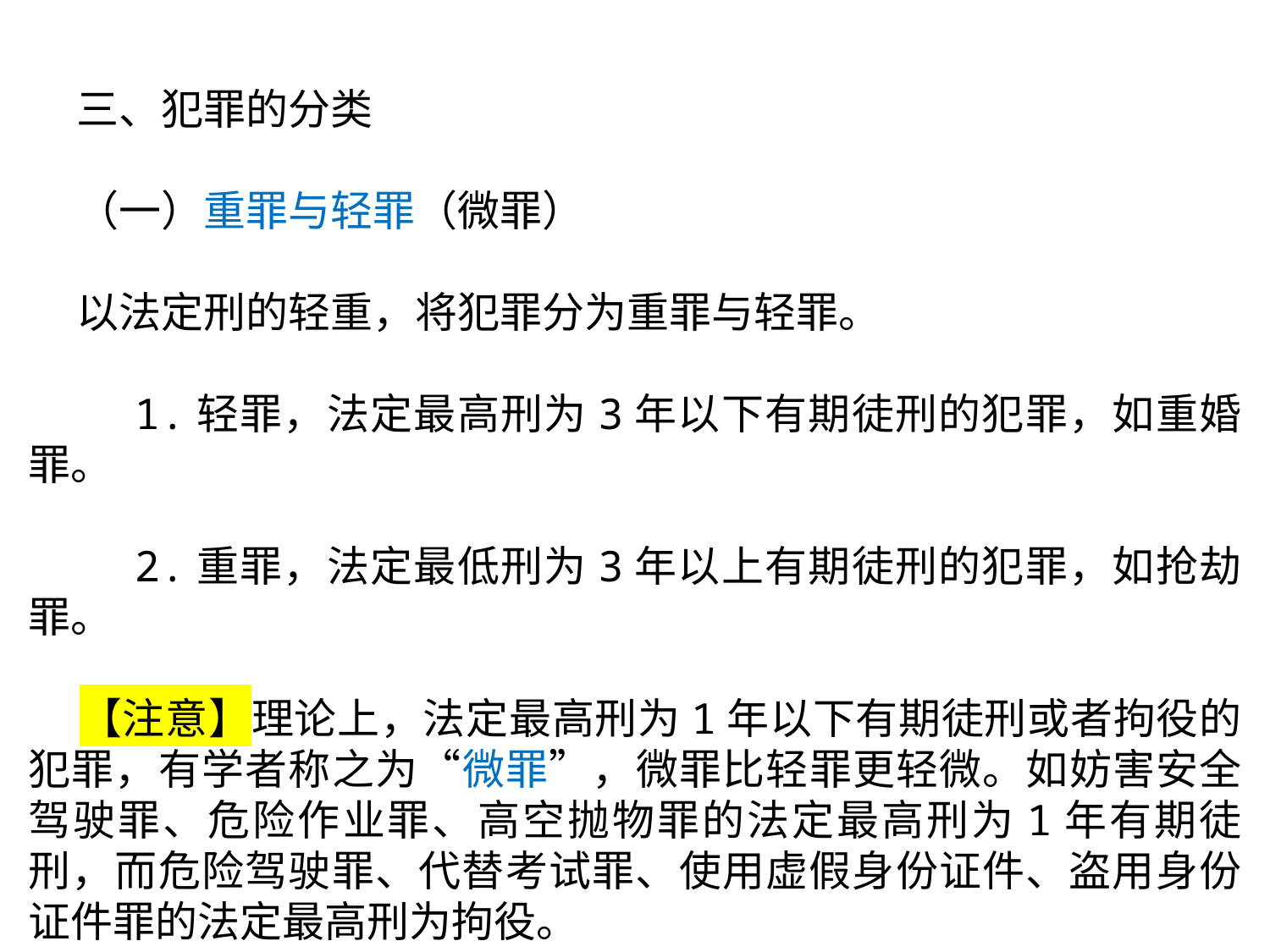

三、犯罪的分类

    （一）重罪与轻罪（微罪）

    以法定刑的轻重，将犯罪分为重罪与轻罪。

    1.轻罪，法定最高刑为3年以下有期徒刑的犯罪，如重婚罪。

    2.重罪，法定最低刑为3年以上有期徒刑的犯罪，如抢劫罪。

    【注意】理论上，法定最高刑为1年以下有期徒刑或者拘役的犯罪，有学者称之为“微罪”，微罪比轻罪更轻微。如妨害安全驾驶罪、危险作业罪、高空抛物罪的法定最高刑为1年有期徒刑，而危险驾驶罪、代替考试罪、使用虚假身份证件、盗用身份证件罪的法定最高刑为拘役。